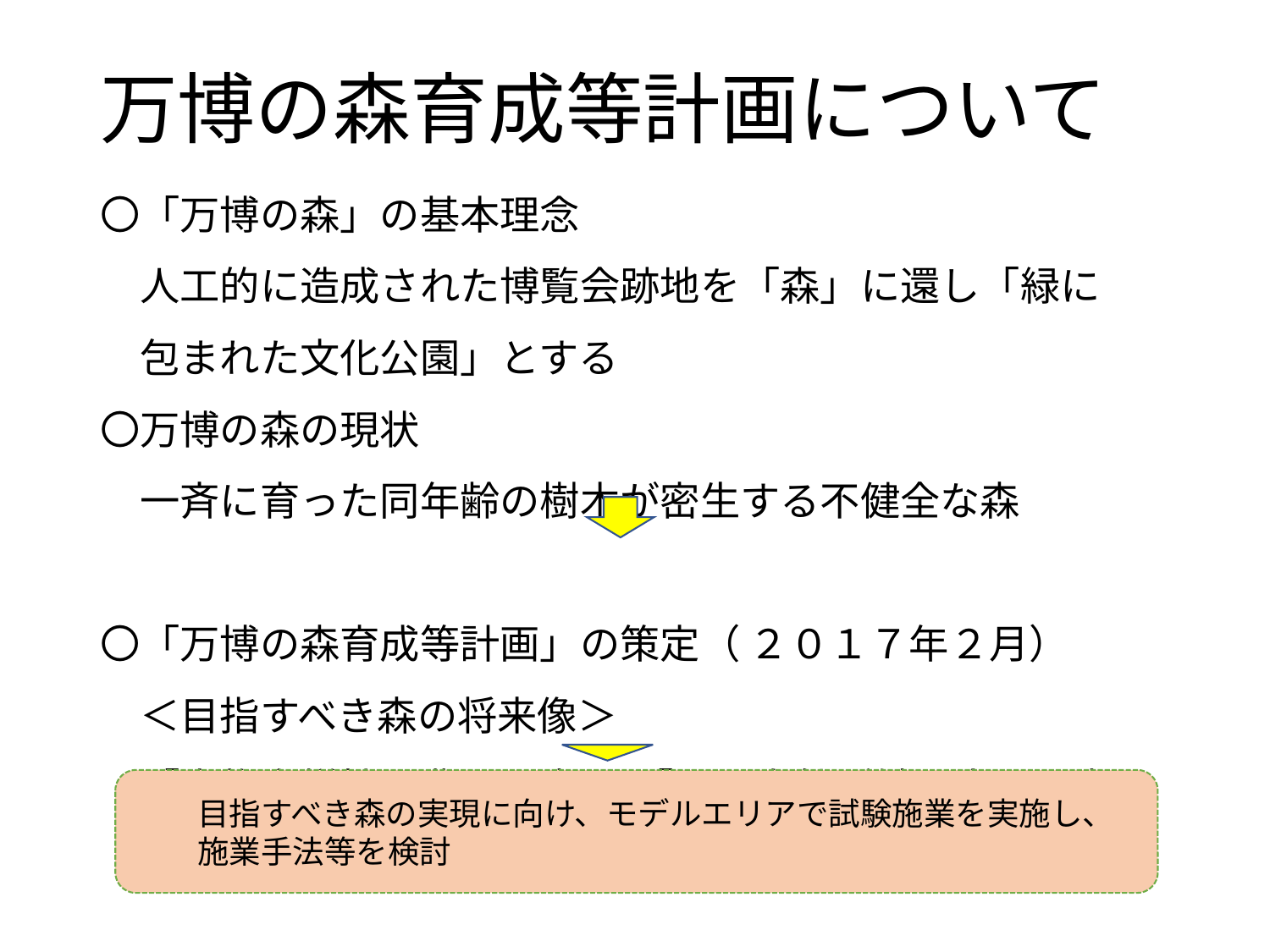

# 万博の森育成等計画について
〇「万博の森」の基本理念
　人工的に造成された博覧会跡地を「森」に還し「緑に
　包まれた文化公園」とする
〇万博の森の現状
　一斉に育った同年齢の樹木が密生する不健全な森

〇「万博の森育成等計画」の策定（ ２０１７年２月）
　＜目指すべき森の将来像＞
　「生物多様性の豊かな森」・「人と自然が触れ合える森」

　　目指すべき森の実現に向け、モデルエリアで試験施業を実施し、
　　施業手法等を検討